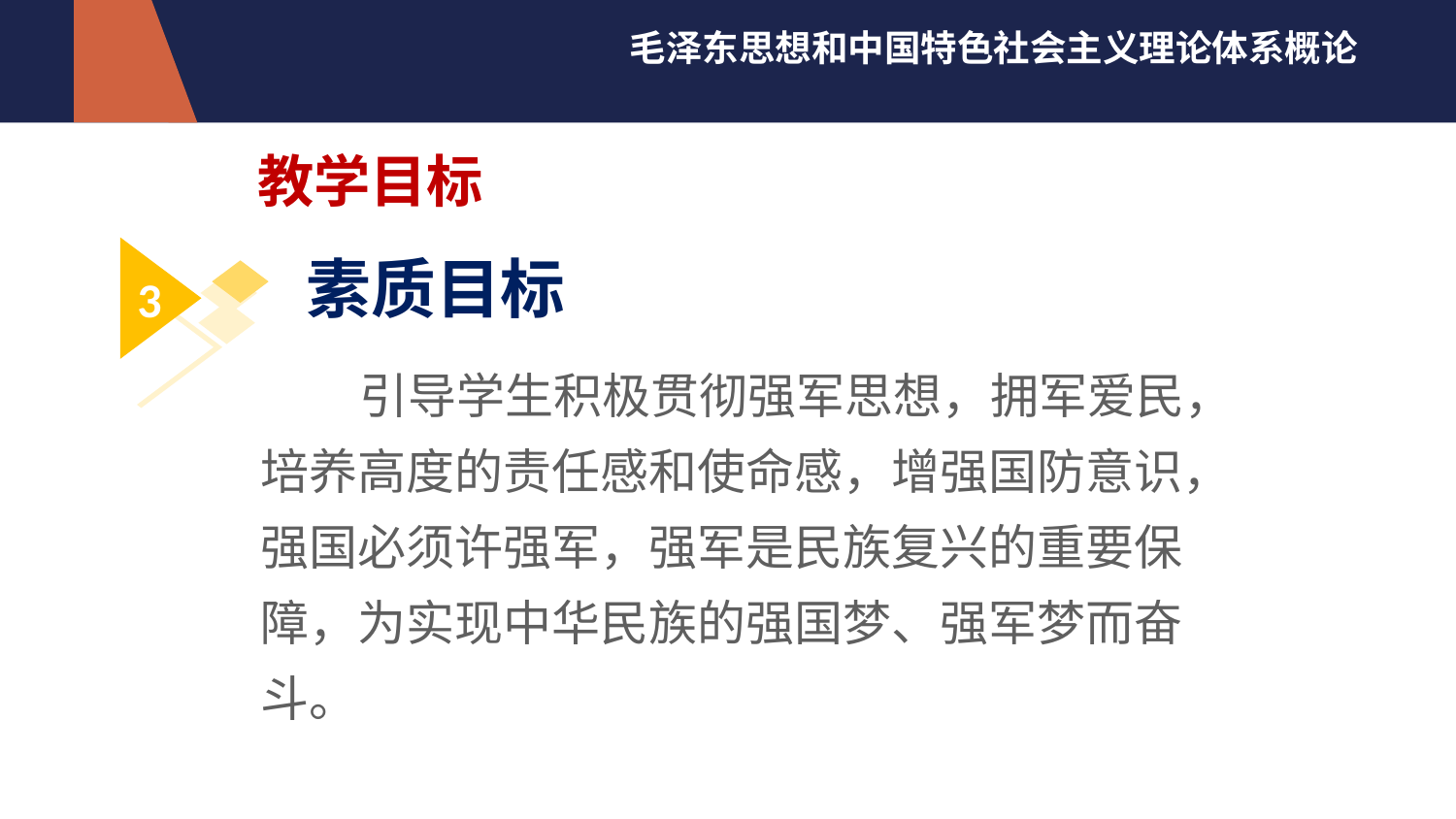

# 教学目标
3

素质目标
        引导学生积极贯彻强军思想，拥军爱民，培养高度的责任感和使命感，增强国防意识，强国必须许强军，强军是民族复兴的重要保障，为实现中华民族的强国梦、强军梦而奋斗。